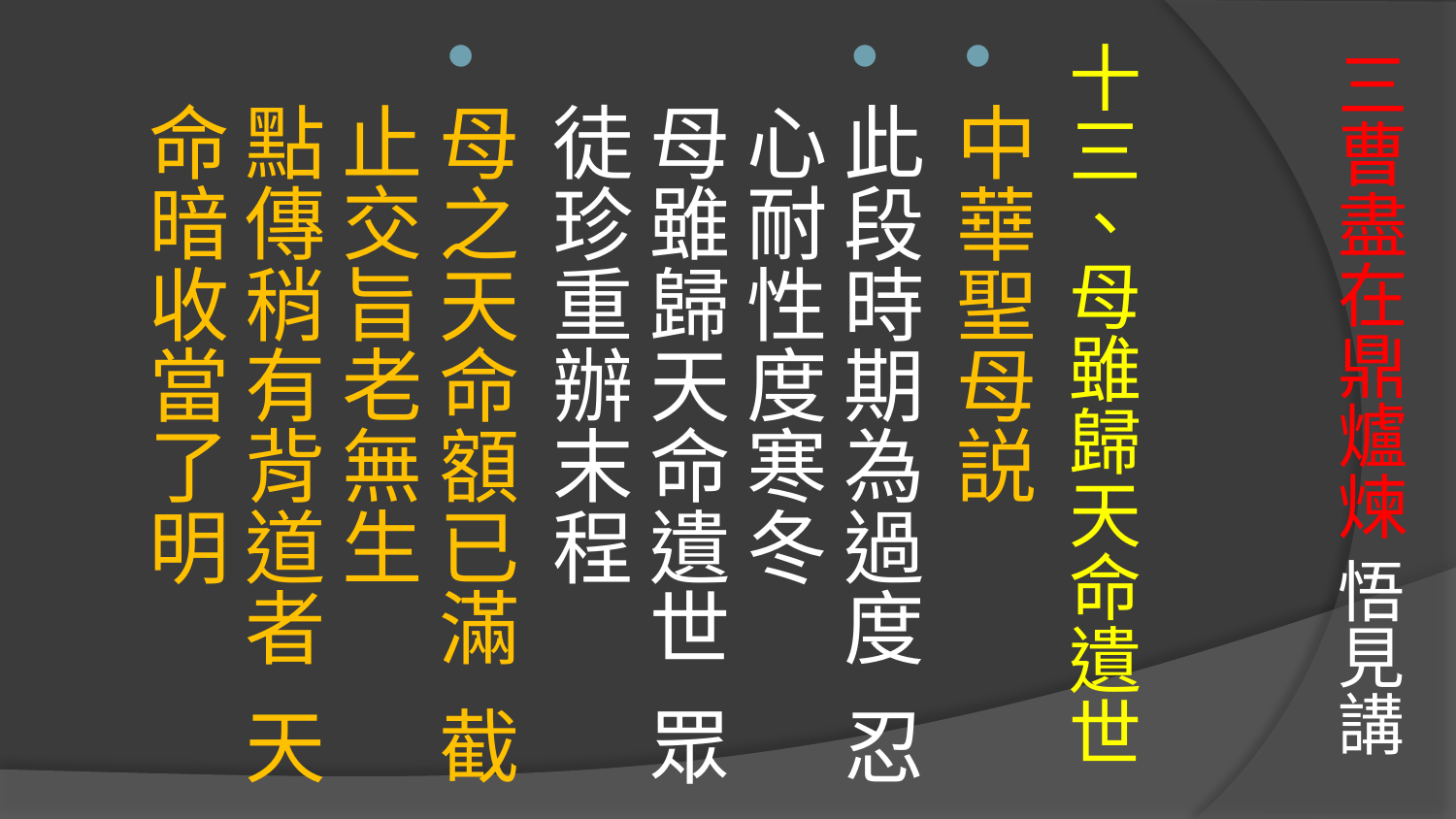

# 三曹盡在鼎爐煉 悟見講
十三、母雖歸天命遺世
中華聖母説
此段時期為過度  忍心耐性度寒冬
母雖歸天命遺世  眾徒珍重辦末程
母之天命額已滿  截止交旨老無生
點傳稍有背道者  天命暗收當了明